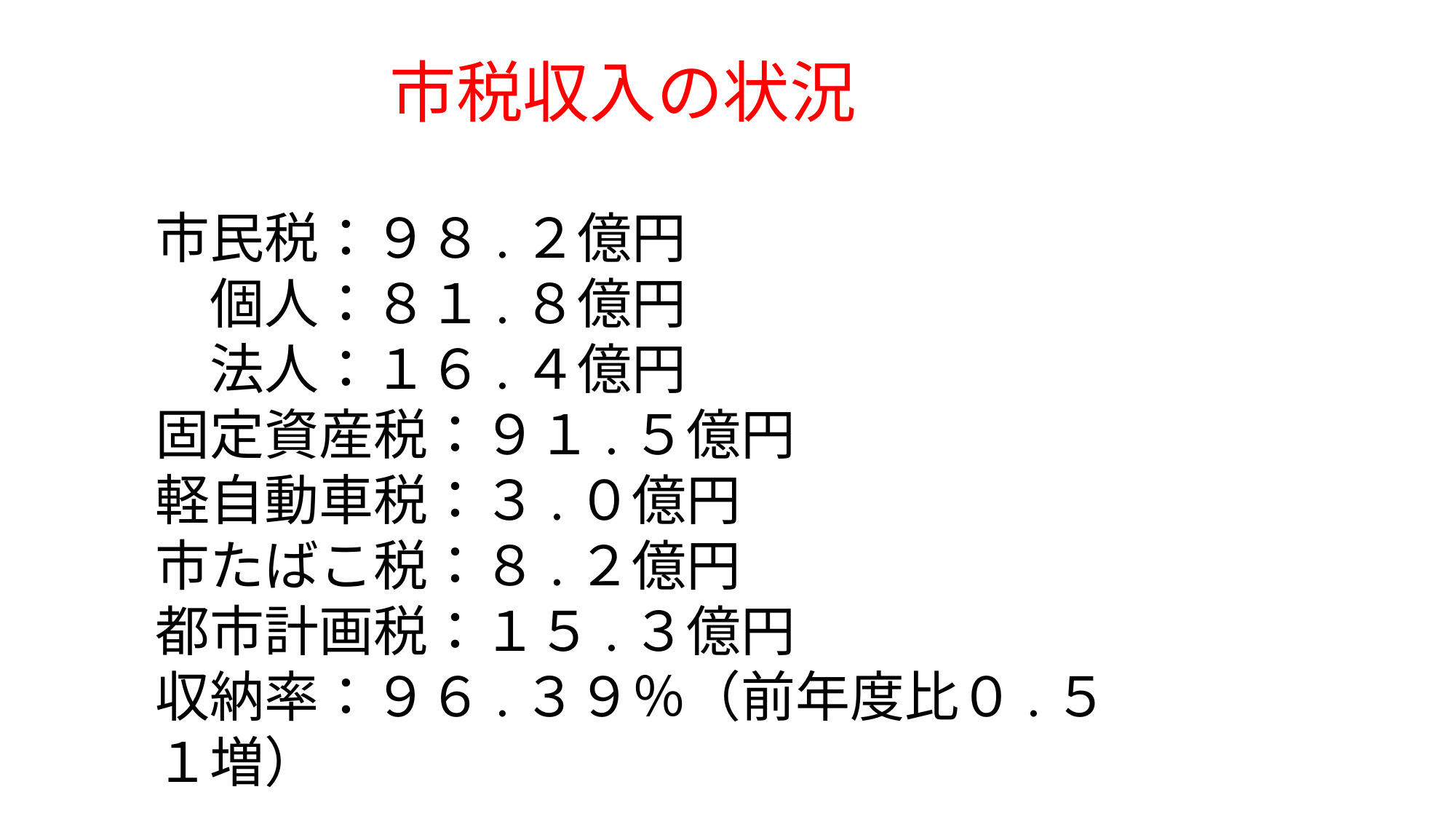

市税収入の状況
市民税：９８.２億円
　個人：８１.８億円
　法人：１６.４億円
固定資産税：９１.５億円
軽自動車税：３.０億円
市たばこ税：８.２億円
都市計画税：１５.３億円
収納率：９６.３９％（前年度比０.５１増）